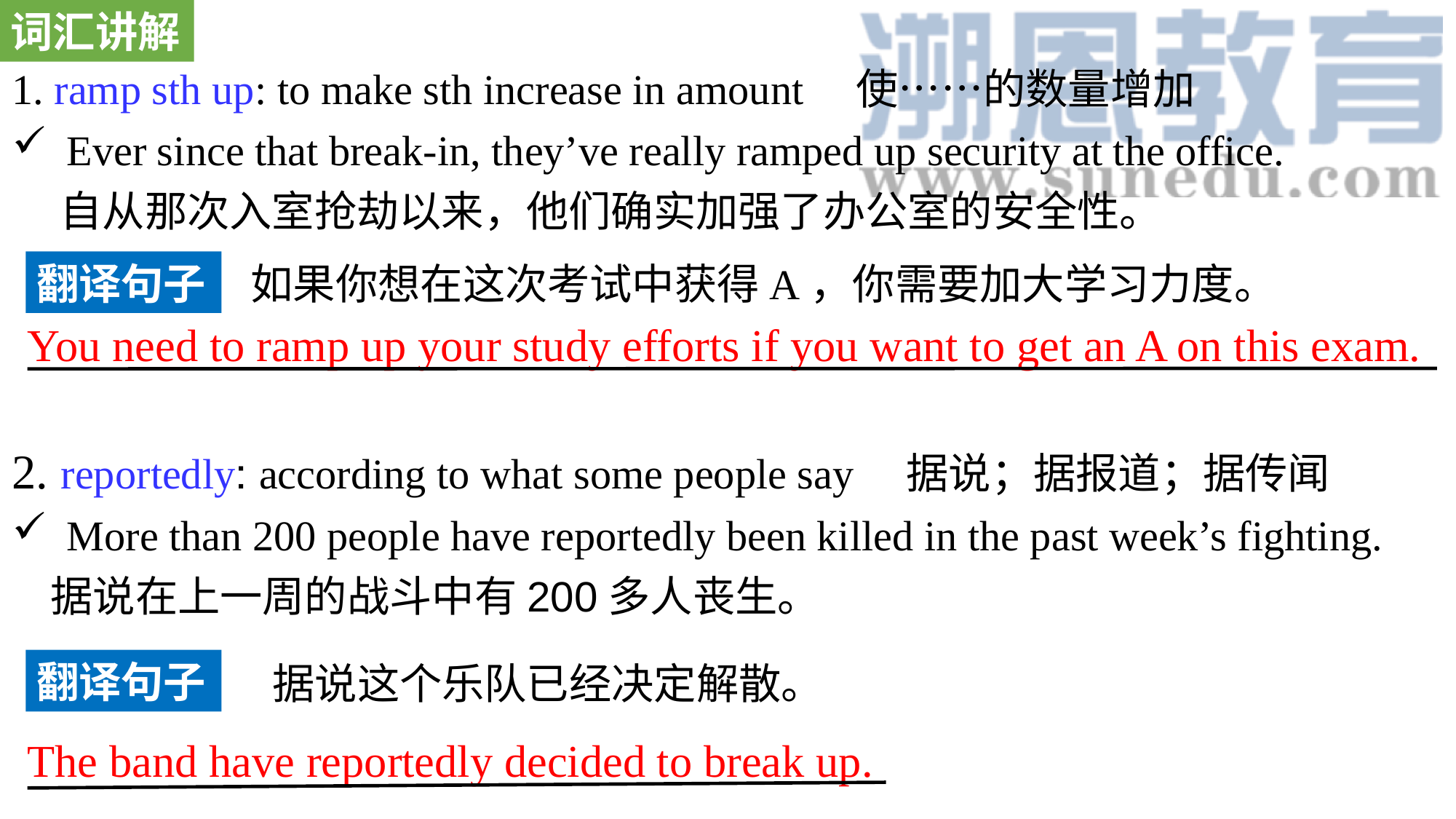

词汇讲解
1. ramp sth up: to make sth increase in amount    使……的数量增加
Ever since that break-in, they’ve really ramped up security at the office.
    自从那次入室抢劫以来，他们确实加强了办公室的安全性。

2. reportedly: according to what some people say    据说；据报道；据传闻
More than 200 people have reportedly been killed in the past week’s fighting.
   据说在上一周的战斗中有200多人丧生。
翻译句子
如果你想在这次考试中获得A，你需要加大学习力度。
You need to ramp up your study efforts if you want to get an A on this exam.
翻译句子
 据说这个乐队已经决定解散。
The band have reportedly decided to break up.